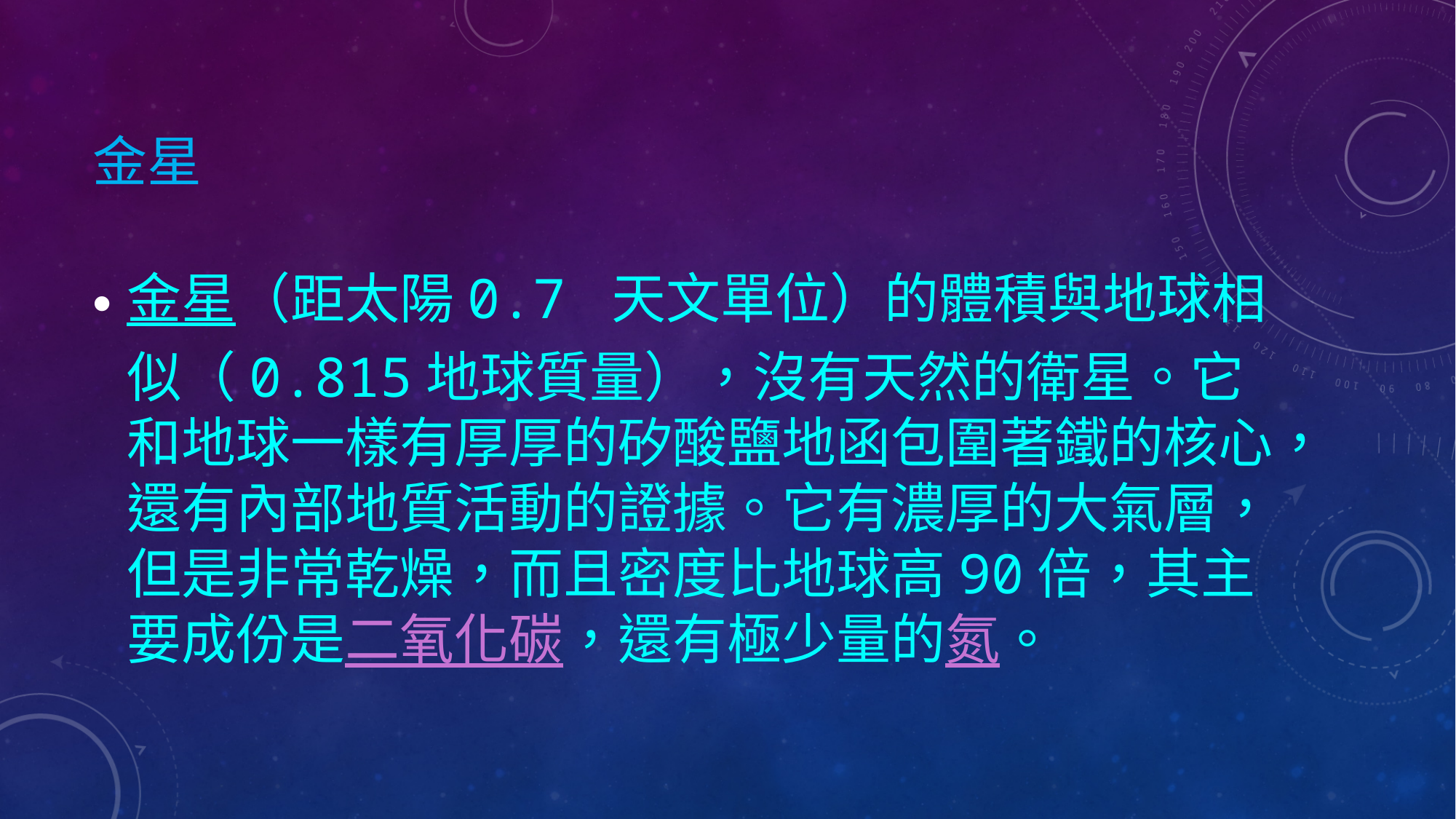

# 金星
金星（距太陽0.7 天文單位）的體積與地球相似（0.815地球質量），沒有天然的衛星。它和地球一樣有厚厚的矽酸鹽地函包圍著鐵的核心，還有內部地質活動的證據。它有濃厚的大氣層，但是非常乾燥，而且密度比地球高90倍，其主要成份是二氧化碳，還有極少量的氮。